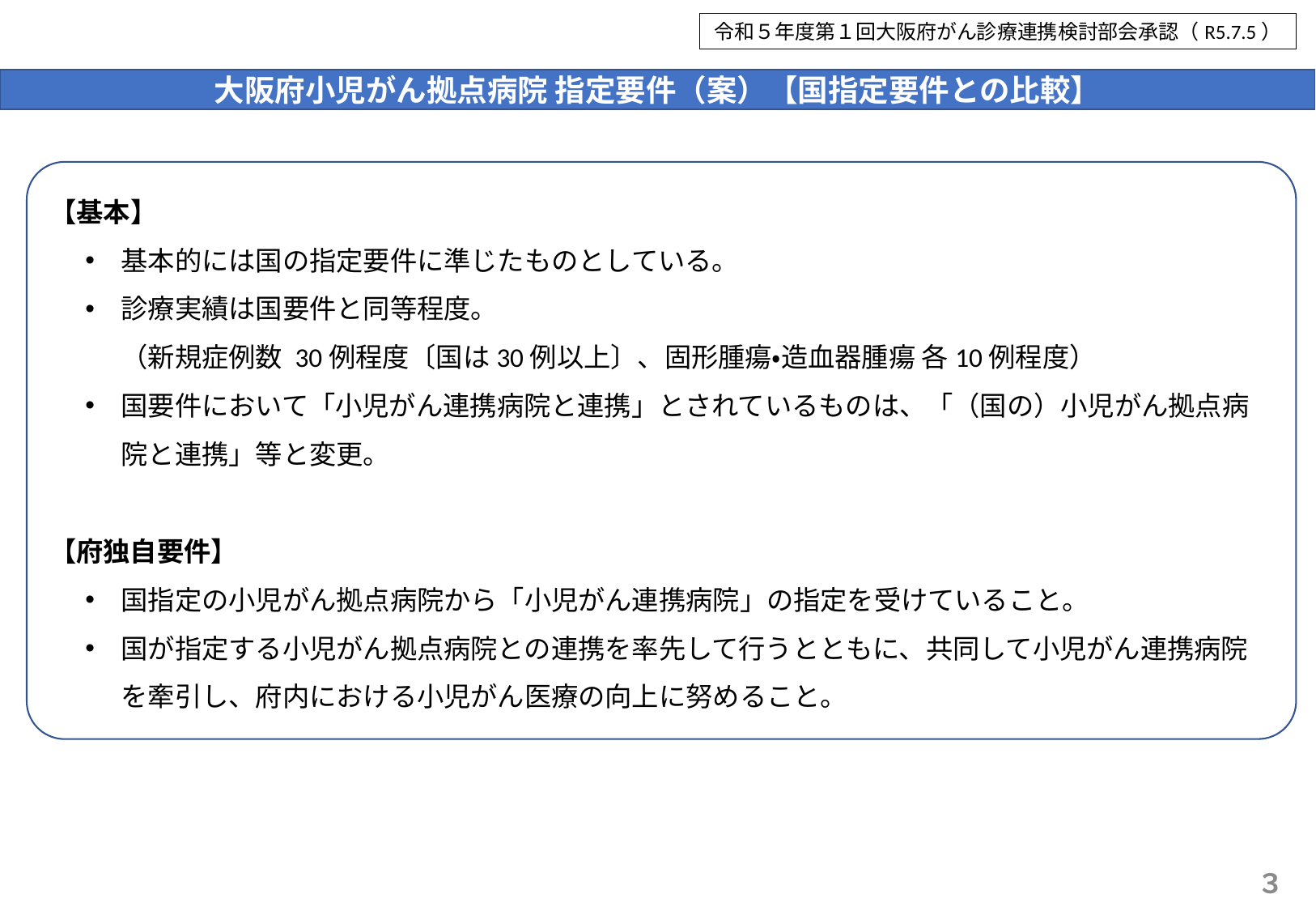

令和５年度第１回大阪府がん診療連携検討部会承認（R5.7.5）
大阪府小児がん拠点病院 指定要件（案）【国指定要件との比較】
【基本】
基本的には国の指定要件に準じたものとしている。
診療実績は国要件と同等程度。
（新規症例数 30例程度〔国は30例以上〕、固形腫瘍・造血器腫瘍 各10例程度）
国要件において「小児がん連携病院と連携」とされているものは、「（国の）小児がん拠点病院と連携」等と変更。

【府独自要件】
国指定の小児がん拠点病院から「小児がん連携病院」の指定を受けていること。
国が指定する小児がん拠点病院との連携を率先して行うとともに、共同して小児がん連携病院を牽引し、府内における小児がん医療の向上に努めること。

３